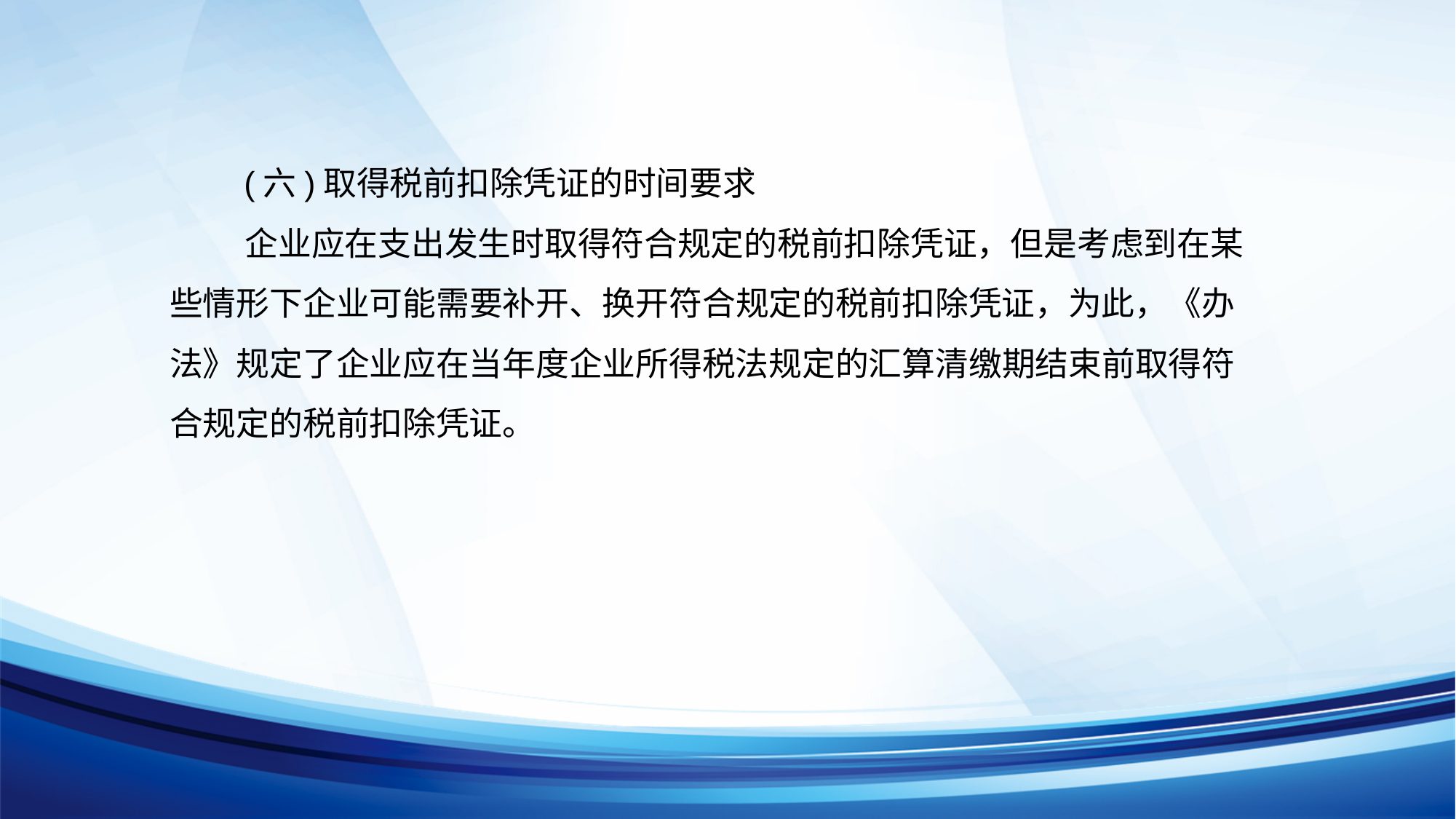

(六)取得税前扣除凭证的时间要求
         企业应在支出发生时取得符合规定的税前扣除凭证，但是考虑到在某些情形下企业可能需要补开、换开符合规定的税前扣除凭证，为此，《办法》规定了企业应在当年度企业所得税法规定的汇算清缴期结束前取得符合规定的税前扣除凭证。